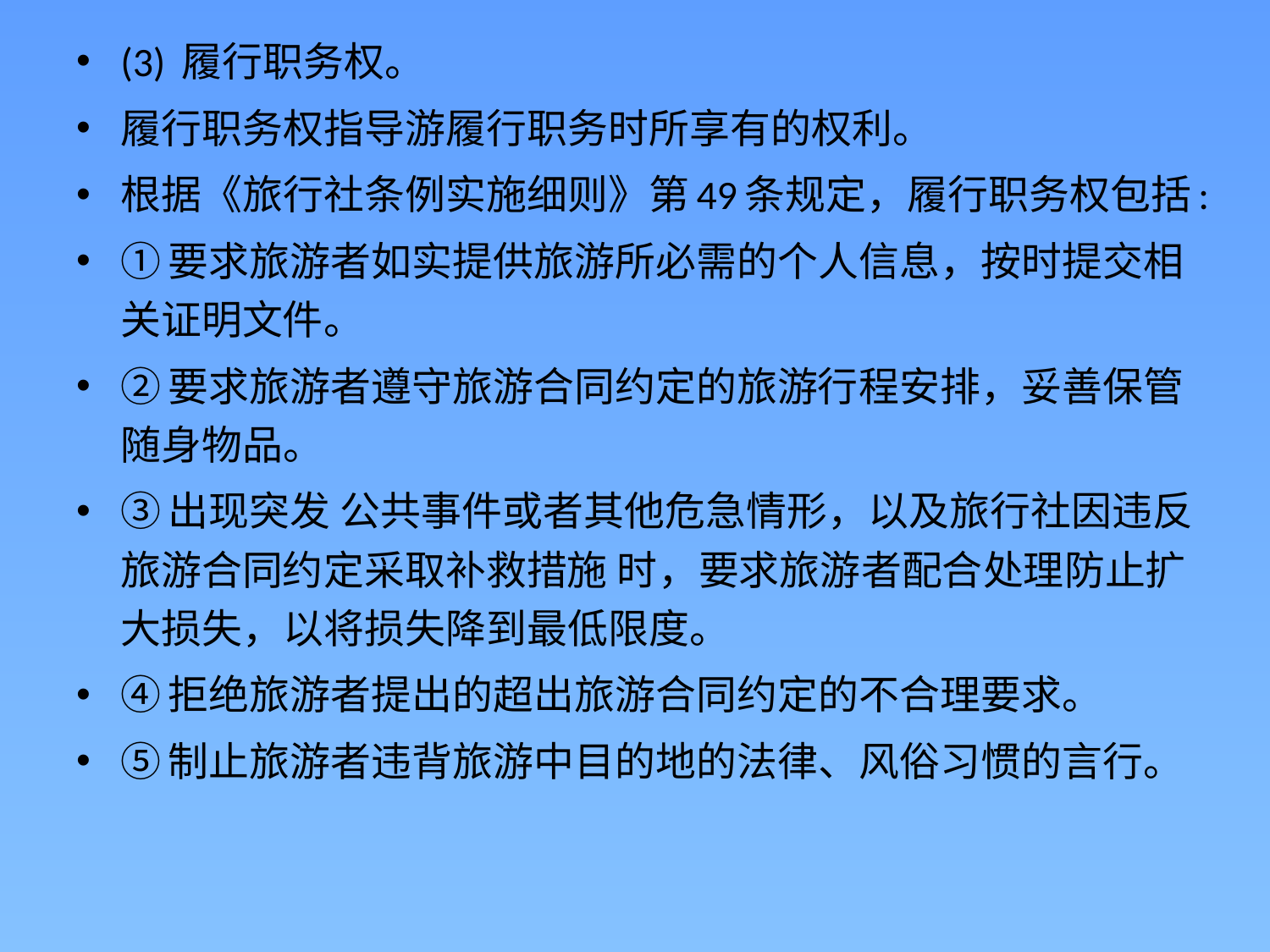

(3) 履行职务权。
履行职务权指导游履行职务时所享有的权利。
根据《旅行社条例实施细则》第49条规定，履行职务权包括:
①要求旅游者如实提供旅游所必需的个人信息，按时提交相关证明文件。
②要求旅游者遵守旅游合同约定的旅游行程安排，妥善保管随身物品。
③出现突发 公共事件或者其他危急情形，以及旅行社因违反旅游合同约定采取补救措施 时，要求旅游者配合处理防止扩大损失，以将损失降到最低限度。
④拒绝旅游者提出的超出旅游合同约定的不合理要求。
⑤制止旅游者违背旅游中目的地的法律、风俗习惯的言行。